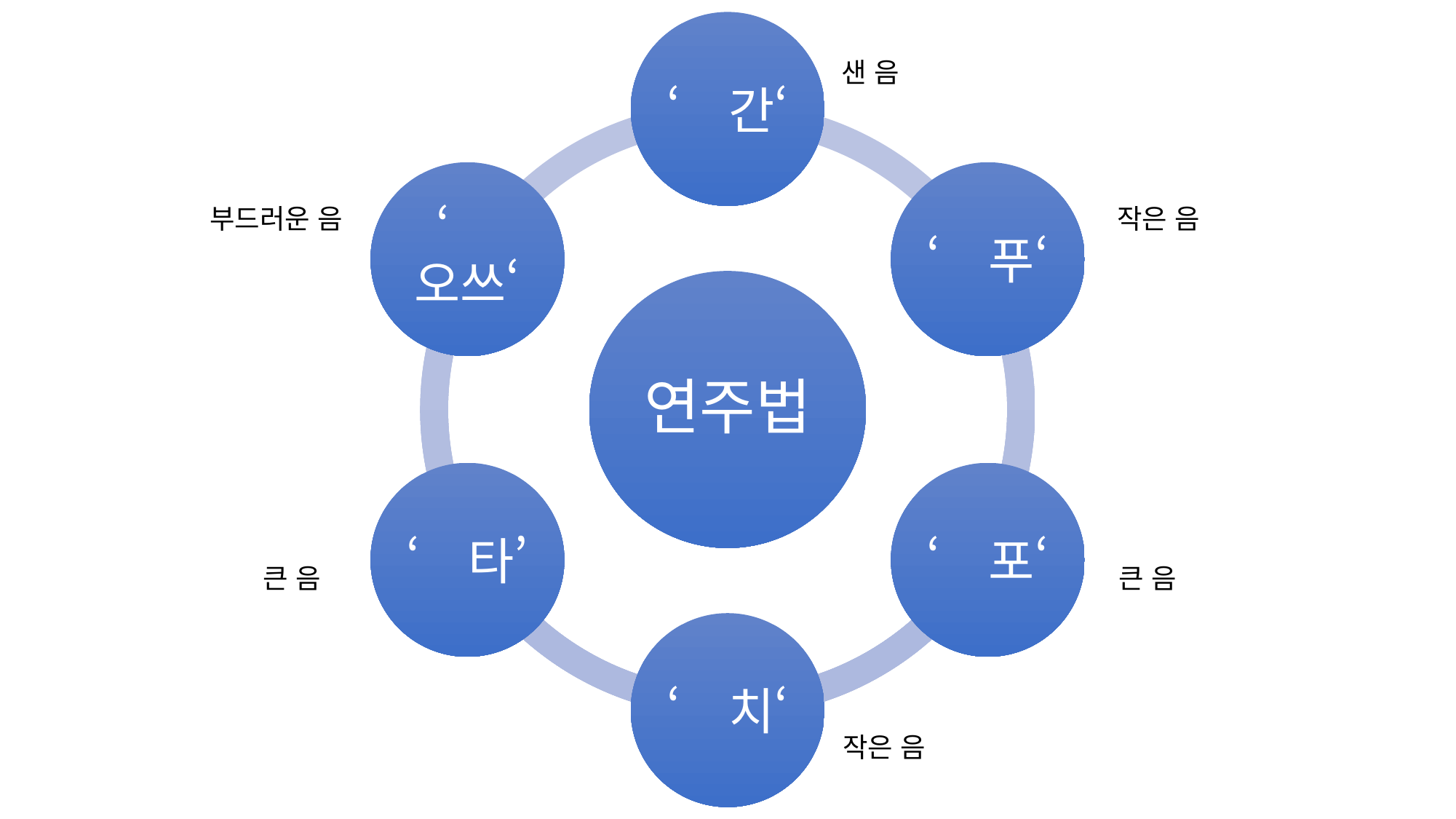

연주법
‘간‘
‘푸‘
‘포‘
‘치‘
‘타’
‘오쓰‘
샌 음
부드러운 음
작은 음
큰 음
큰 음
작은 음